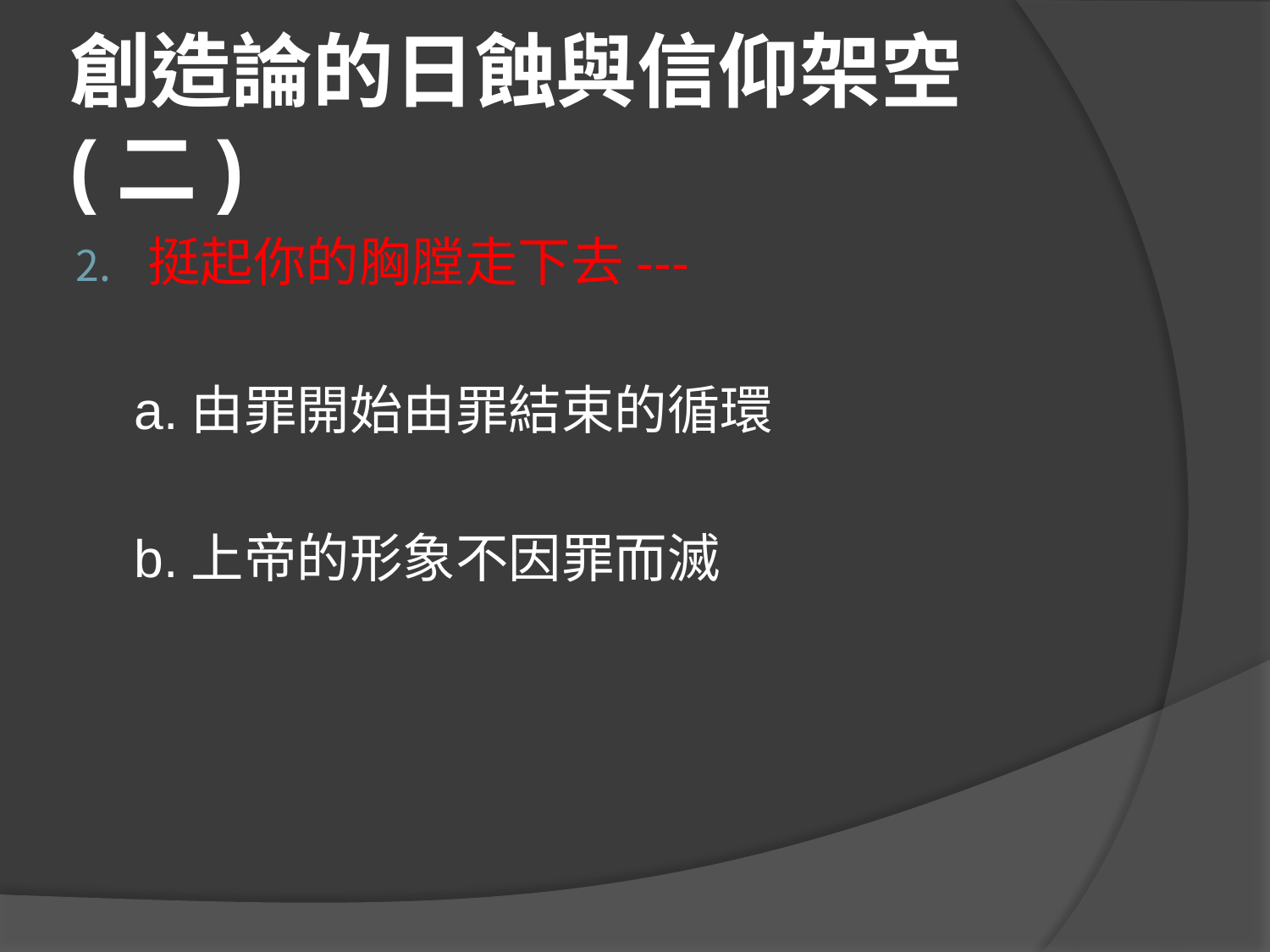

# 創造論的日蝕與信仰架空(二)
挺起你的胸膛走下去---

    a.由罪開始由罪結束的循環

    b.上帝的形象不因罪而滅